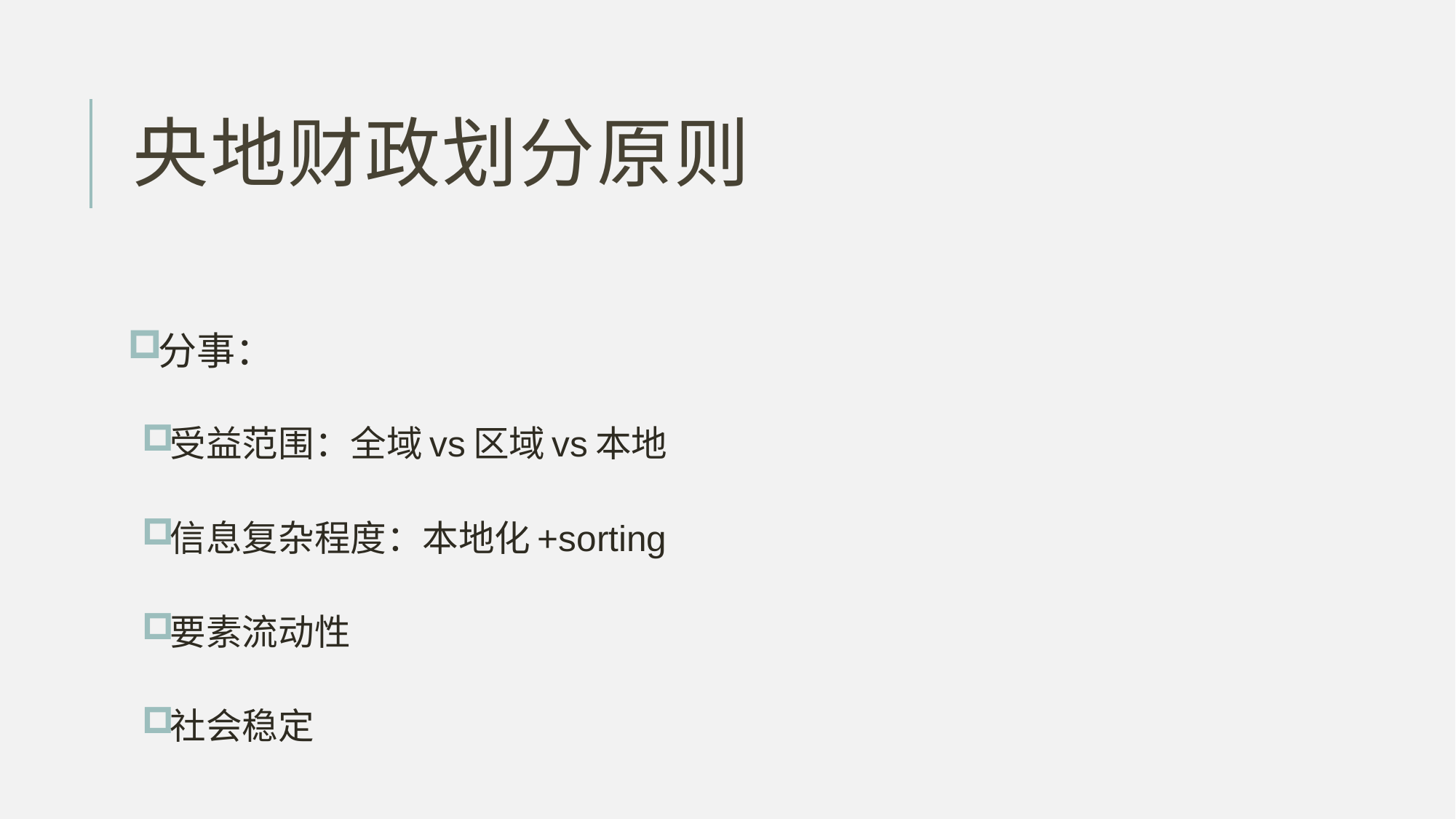

# 央地财政划分原则
分事：
受益范围：全域vs区域vs本地
信息复杂程度：本地化+sorting
要素流动性
社会稳定